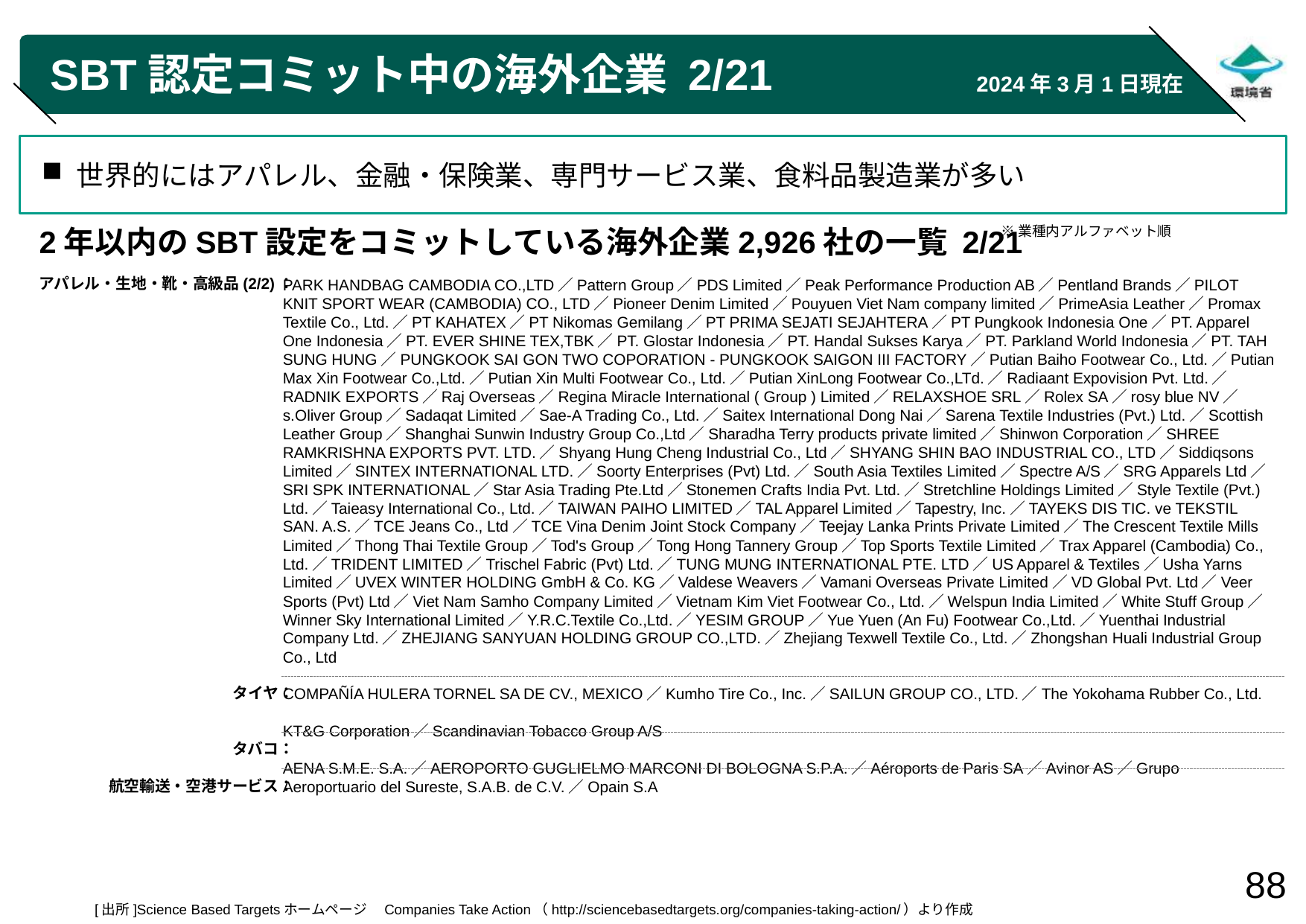

# SBT認定コミット中の海外企業 2/21
2024年3月1日現在
世界的にはアパレル、金融・保険業、専門サービス業、食料品製造業が多い
※業種内アルファベット順
2年以内のSBT設定をコミットしている海外企業2,926社の一覧 2/21
アパレル・生地・靴・高級品(2/2)：

タイヤ：

タバコ：

航空輸送・空港サービス：

PARK HANDBAG CAMBODIA CO.,LTD／Pattern Group／PDS Limited／Peak Performance Production AB／Pentland Brands／PILOT KNIT SPORT WEAR (CAMBODIA) CO., LTD／Pioneer Denim Limited／Pouyuen Viet Nam company limited／PrimeAsia Leather／Promax Textile Co., Ltd.／PT KAHATEX／PT Nikomas Gemilang／PT PRIMA SEJATI SEJAHTERA／PT Pungkook Indonesia One／PT. Apparel One Indonesia／PT. EVER SHINE TEX,TBK／PT. Glostar Indonesia／PT. Handal Sukses Karya／PT. Parkland World Indonesia／PT. TAH SUNG HUNG／PUNGKOOK SAI GON TWO COPORATION - PUNGKOOK SAIGON III FACTORY／Putian Baiho Footwear Co., Ltd.／Putian Max Xin Footwear Co.,Ltd.／Putian Xin Multi Footwear Co., Ltd.／Putian XinLong Footwear Co.,LTd.／Radiaant Expovision Pvt. Ltd.／RADNIK EXPORTS／Raj Overseas／Regina Miracle International ( Group ) Limited／RELAXSHOE SRL／Rolex SA／rosy blue NV／s.Oliver Group／Sadaqat Limited／Sae-A Trading Co., Ltd.／Saitex International Dong Nai／Sarena Textile Industries (Pvt.) Ltd.／Scottish Leather Group／Shanghai Sunwin Industry Group Co.,Ltd／Sharadha Terry products private limited／Shinwon Corporation／SHREE RAMKRISHNA EXPORTS PVT. LTD.／Shyang Hung Cheng Industrial Co., Ltd／SHYANG SHIN BAO INDUSTRIAL CO., LTD／Siddiqsons Limited／SINTEX INTERNATIONAL LTD.／Soorty Enterprises (Pvt) Ltd.／South Asia Textiles Limited／Spectre A/S／SRG Apparels Ltd／SRI SPK INTERNATIONAL／Star Asia Trading Pte.Ltd／Stonemen Crafts India Pvt. Ltd.／Stretchline Holdings Limited／Style Textile (Pvt.) Ltd.／Taieasy International Co., Ltd.／TAIWAN PAIHO LIMITED／TAL Apparel Limited／Tapestry, Inc.／TAYEKS DIS TIC. ve TEKSTIL SAN. A.S.／TCE Jeans Co., Ltd／TCE Vina Denim Joint Stock Company／Teejay Lanka Prints Private Limited／The Crescent Textile Mills Limited／Thong Thai Textile Group／Tod's Group／Tong Hong Tannery Group／Top Sports Textile Limited／Trax Apparel (Cambodia) Co., Ltd.／TRIDENT LIMITED／Trischel Fabric (Pvt) Ltd.／TUNG MUNG INTERNATIONAL PTE. LTD／US Apparel & Textiles／Usha Yarns Limited／UVEX WINTER HOLDING GmbH & Co. KG／Valdese Weavers／Vamani Overseas Private Limited／VD Global Pvt. Ltd／Veer Sports (Pvt) Ltd／Viet Nam Samho Company Limited／Vietnam Kim Viet Footwear Co., Ltd.／Welspun India Limited／White Stuff Group／Winner Sky International Limited／Y.R.C.Textile Co.,Ltd.／YESIM GROUP／Yue Yuen (An Fu) Footwear Co.,Ltd.／Yuenthai Industrial Company Ltd.／ZHEJIANG SANYUAN HOLDING GROUP CO.,LTD.／Zhejiang Texwell Textile Co., Ltd.／Zhongshan Huali Industrial Group Co., Ltd

COMPAÑÍA HULERA TORNEL SA DE CV., MEXICO／Kumho Tire Co., Inc.／SAILUN GROUP CO., LTD.／The Yokohama Rubber Co., Ltd.

KT&G Corporation／Scandinavian Tobacco Group A/S

AENA S.M.E. S.A.／AEROPORTO GUGLIELMO MARCONI DI BOLOGNA S.P.A.／Aéroports de Paris SA／Avinor AS／Grupo Aeroportuario del Sureste, S.A.B. de C.V.／Opain S.A

[出所]Science Based Targetsホームページ　Companies Take Action（http://sciencebasedtargets.org/companies-taking-action/）より作成